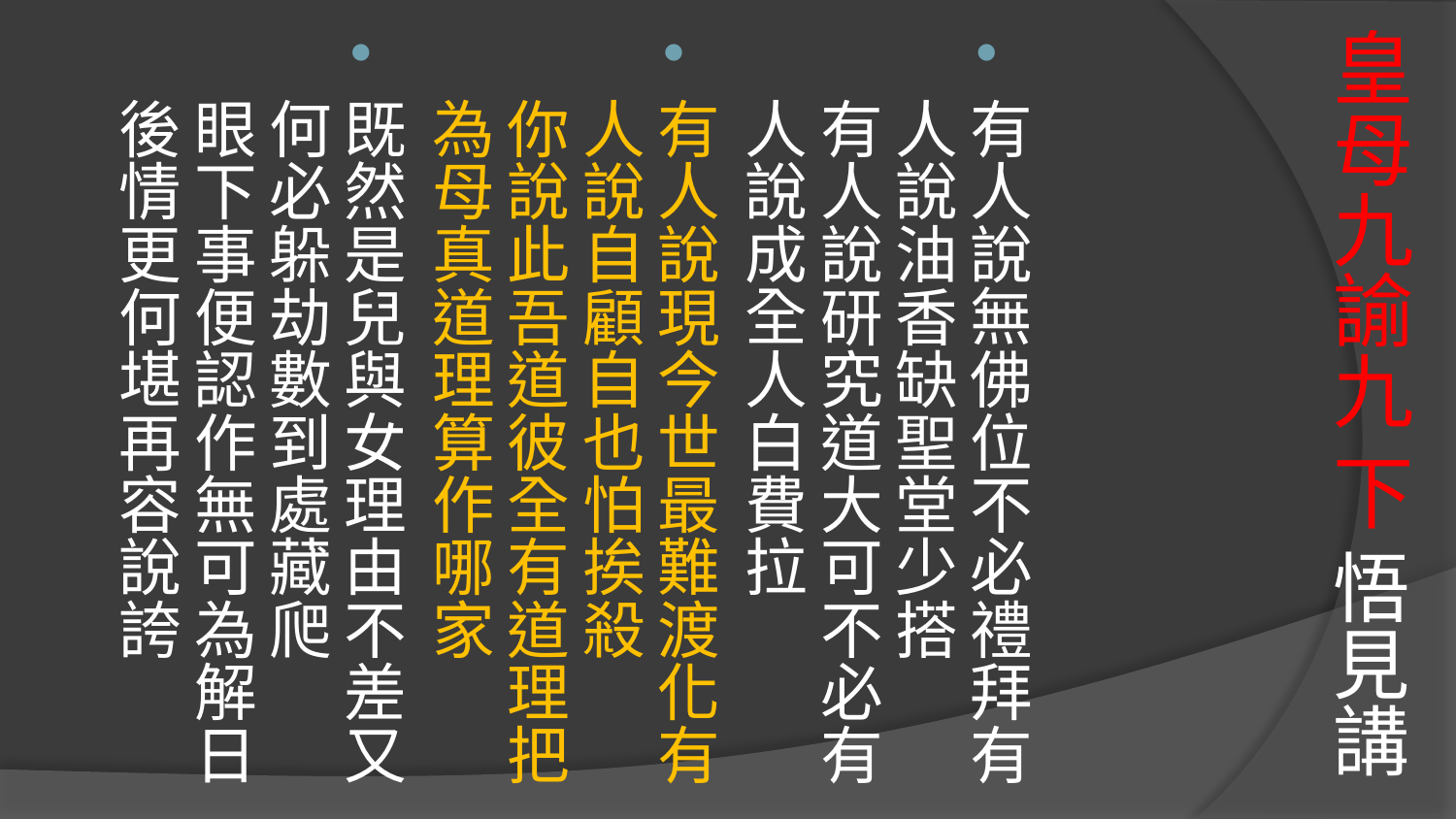

# 皇母九諭九 下 悟見講
有人說無佛位不必禮拜有人說油香缺聖堂少搭
有人說研究道大可不必有人說成全人白費拉
有人說現今世最難渡化有人說自顧自也怕挨殺
你說此吾道彼全有道理把為母真道理算作哪家
既然是兒與女理由不差又何必躲劫數到處藏爬
眼下事便認作無可為解日後情更何堪再容說誇